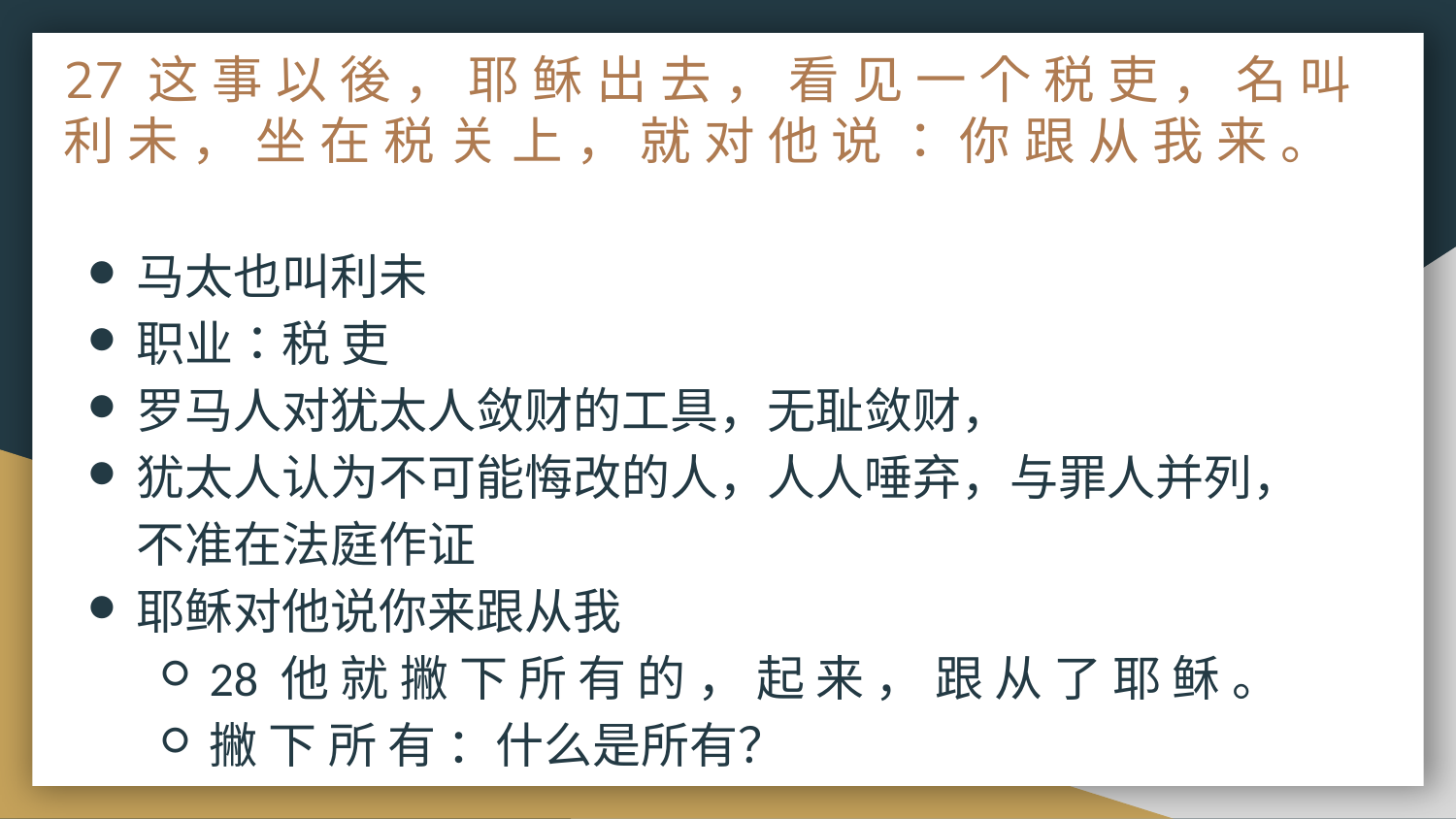

# 27 这 事 以 後 ， 耶 稣 出 去 ， 看 见 一 个 税 吏 ， 名 叫 利 未 ， 坐 在 税 关 上 ， 就 对 他 说 ： 你 跟 从 我 来 。
马太也叫利未
职业：税 吏
罗马人对犹太人敛财的工具，无耻敛财，
犹太人认为不可能悔改的人，人人唾弃，与罪人并列，不准在法庭作证
耶稣对他说你来跟从我
28 他 就 撇 下 所 有 的 ， 起 来 ， 跟 从 了 耶 稣 。
撇 下 所 有 ：什么是所有？